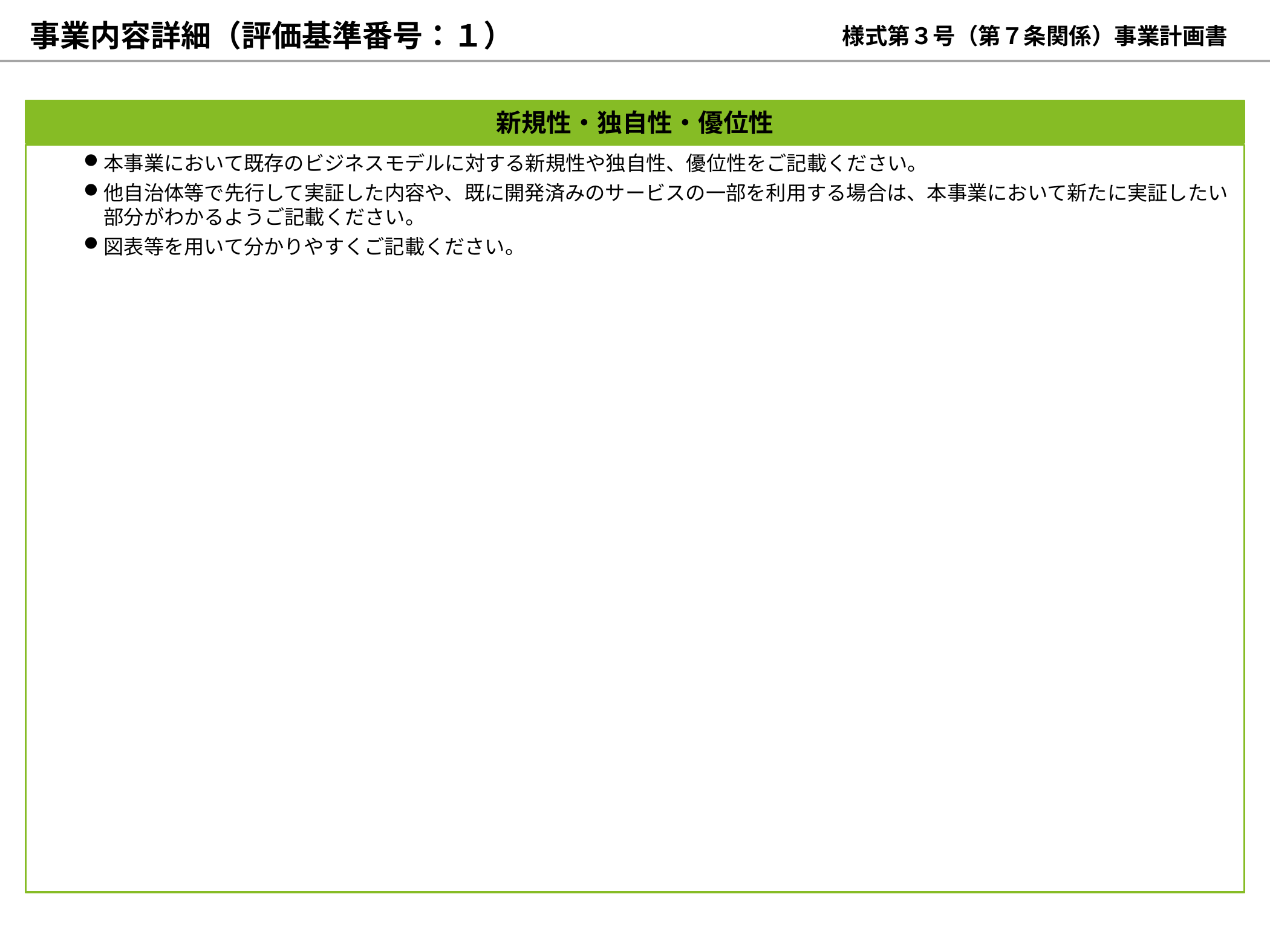

事業内容詳細（評価基準番号：１）
様式第３号（第７条関係）事業計画書

新規性・独自性・優位性
本事業において既存のビジネスモデルに対する新規性や独自性、優位性をご記載ください。
他自治体等で先行して実証した内容や、既に開発済みのサービスの一部を利用する場合は、本事業において新たに実証したい部分がわかるようご記載ください。
図表等を用いて分かりやすくご記載ください。